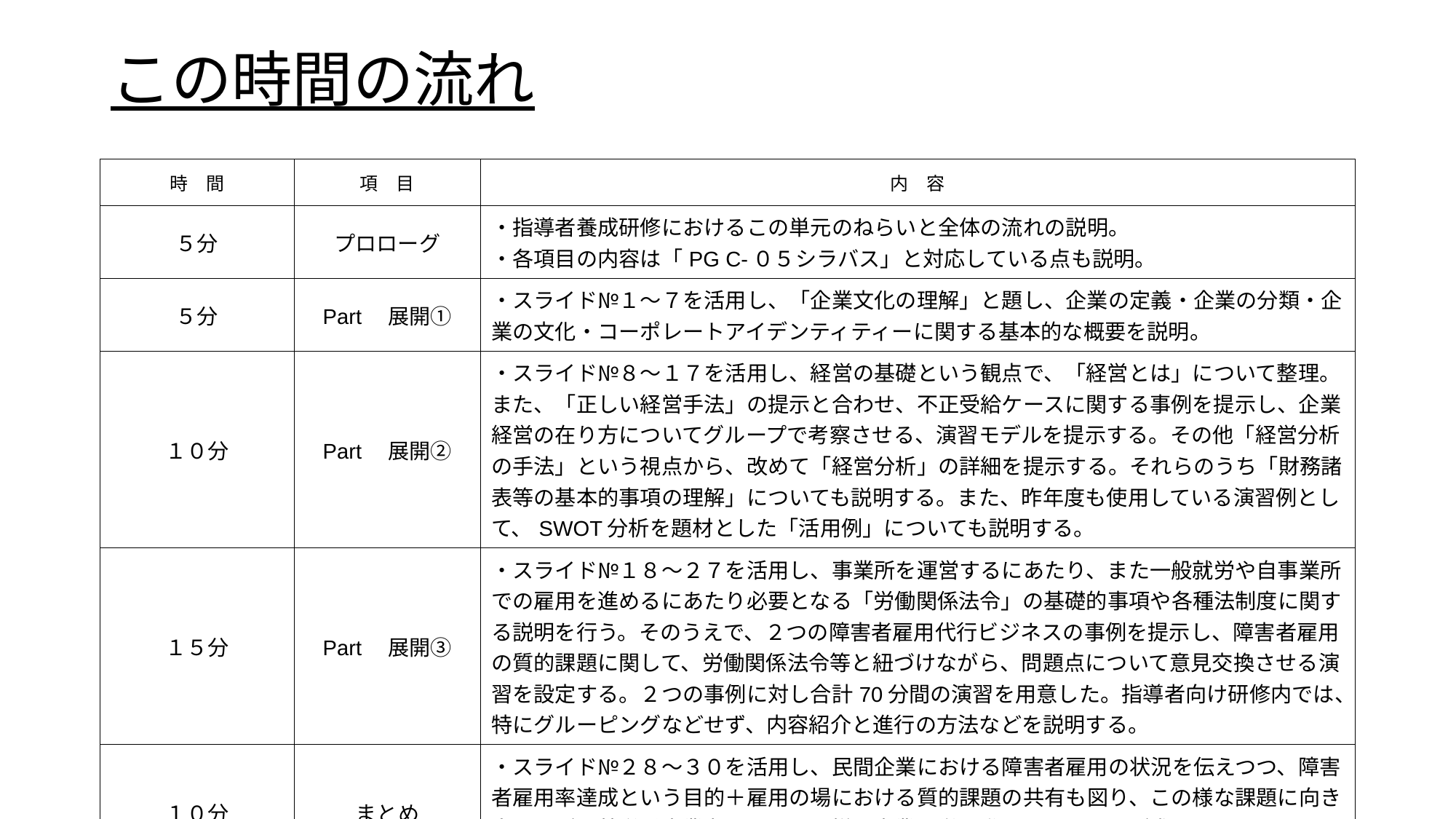

# この時間の流れ
| 時　間 | 項　目 | 内　容 |
| --- | --- | --- |
| ５分 | プロローグ | ・指導者養成研修におけるこの単元のねらいと全体の流れの説明。 ・各項目の内容は「PG C-０５シラバス」と対応している点も説明。 |
| ５分 | Part　展開① | ・スライド№１～７を活用し、「企業文化の理解」と題し、企業の定義・企業の分類・企業の文化・コーポレートアイデンティティーに関する基本的な概要を説明。 |
| １０分 | Part　展開② | ・スライド№８～１７を活用し、経営の基礎という観点で、「経営とは」について整理。また、「正しい経営手法」の提示と合わせ、不正受給ケースに関する事例を提示し、企業経営の在り方についてグループで考察させる、演習モデルを提示する。その他「経営分析の手法」という視点から、改めて「経営分析」の詳細を提示する。それらのうち「財務諸表等の基本的事項の理解」についても説明する。また、昨年度も使用している演習例として、SWOT分析を題材とした「活用例」についても説明する。 |
| １５分 | Part　展開③ | ・スライド№１８～２７を活用し、事業所を運営するにあたり、また一般就労や自事業所での雇用を進めるにあたり必要となる「労働関係法令」の基礎的事項や各種法制度に関する説明を行う。そのうえで、２つの障害者雇用代行ビジネスの事例を提示し、障害者雇用の質的課題に関して、労働関係法令等と紐づけながら、問題点について意見交換させる演習を設定する。２つの事例に対し合計70分間の演習を用意した。指導者向け研修内では、特にグルーピングなどせず、内容紹介と進行の方法などを説明する。 |
| １０分 | まとめ | ・スライド№２８～３０を活用し、民間企業における障害者雇用の状況を伝えつつ、障害者雇用率達成という目的＋雇用の場における質的課題の共有も図り、この様な課題に向き合いながら就労系事業者としてどの様に事業運営を進めていくことが求められているのか、第140回労政審資料抜粋も用い説明しクロージング。 |